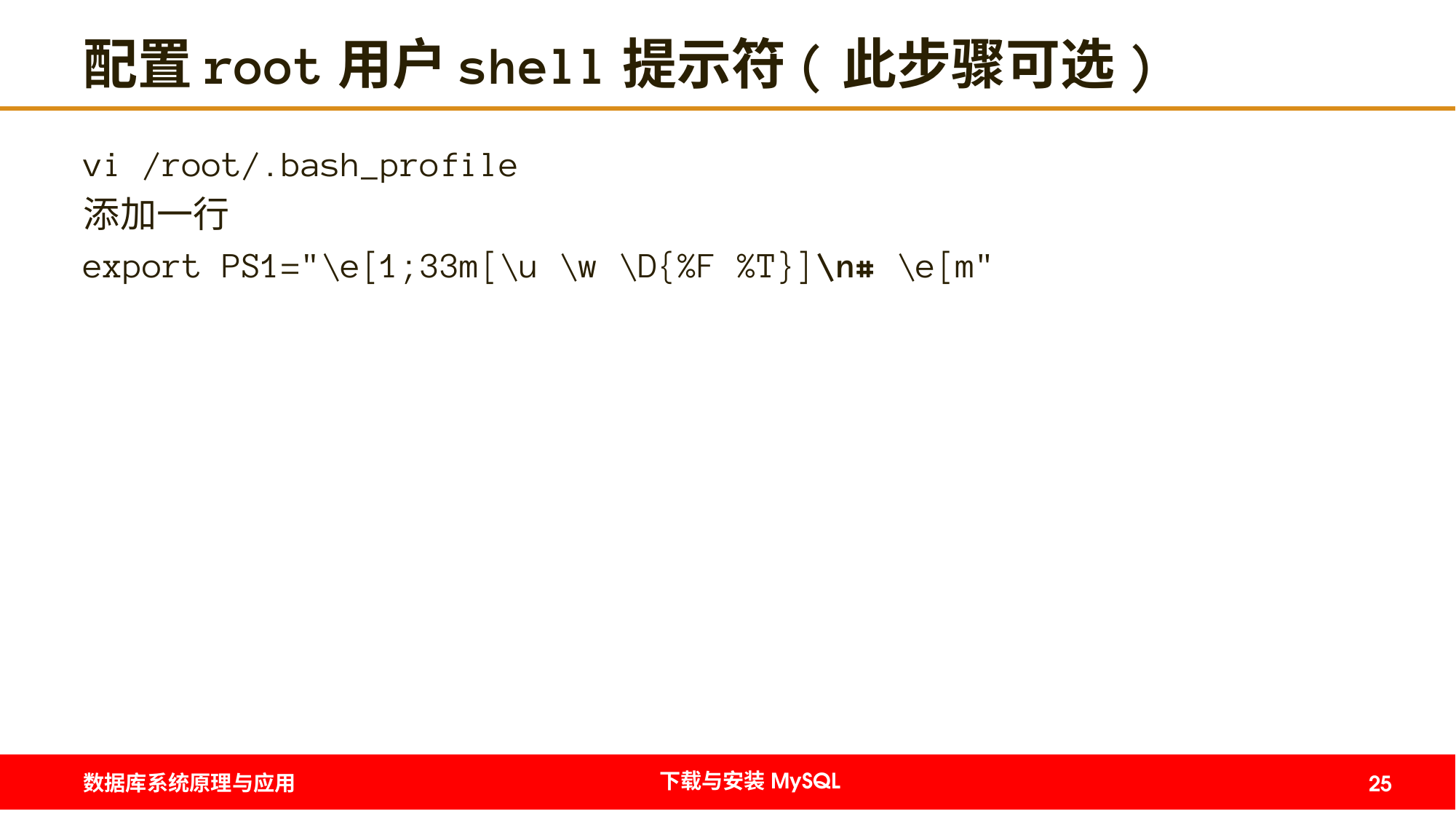

# 配置root用户shell提示符(此步骤可选)
vi /root/.bash_profile
添加一行
export PS1="\e[1;33m[\u \w \D{%F %T}]\n# \e[m"